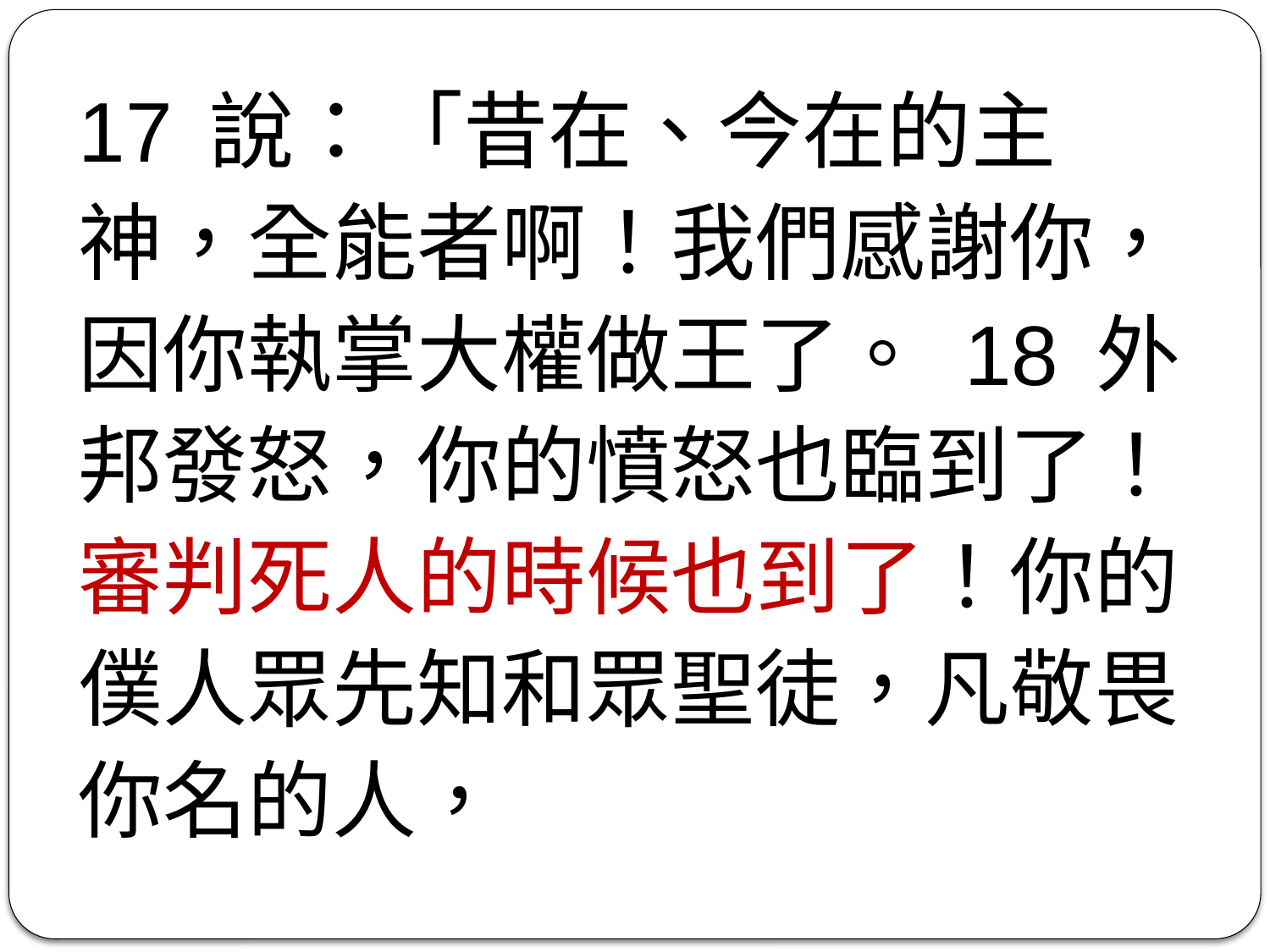

17 說：「昔在、今在的主神，全能者啊！我們感謝你，因你執掌大權做王了。 18 外邦發怒，你的憤怒也臨到了！審判死人的時候也到了！你的僕人眾先知和眾聖徒，凡敬畏你名的人，